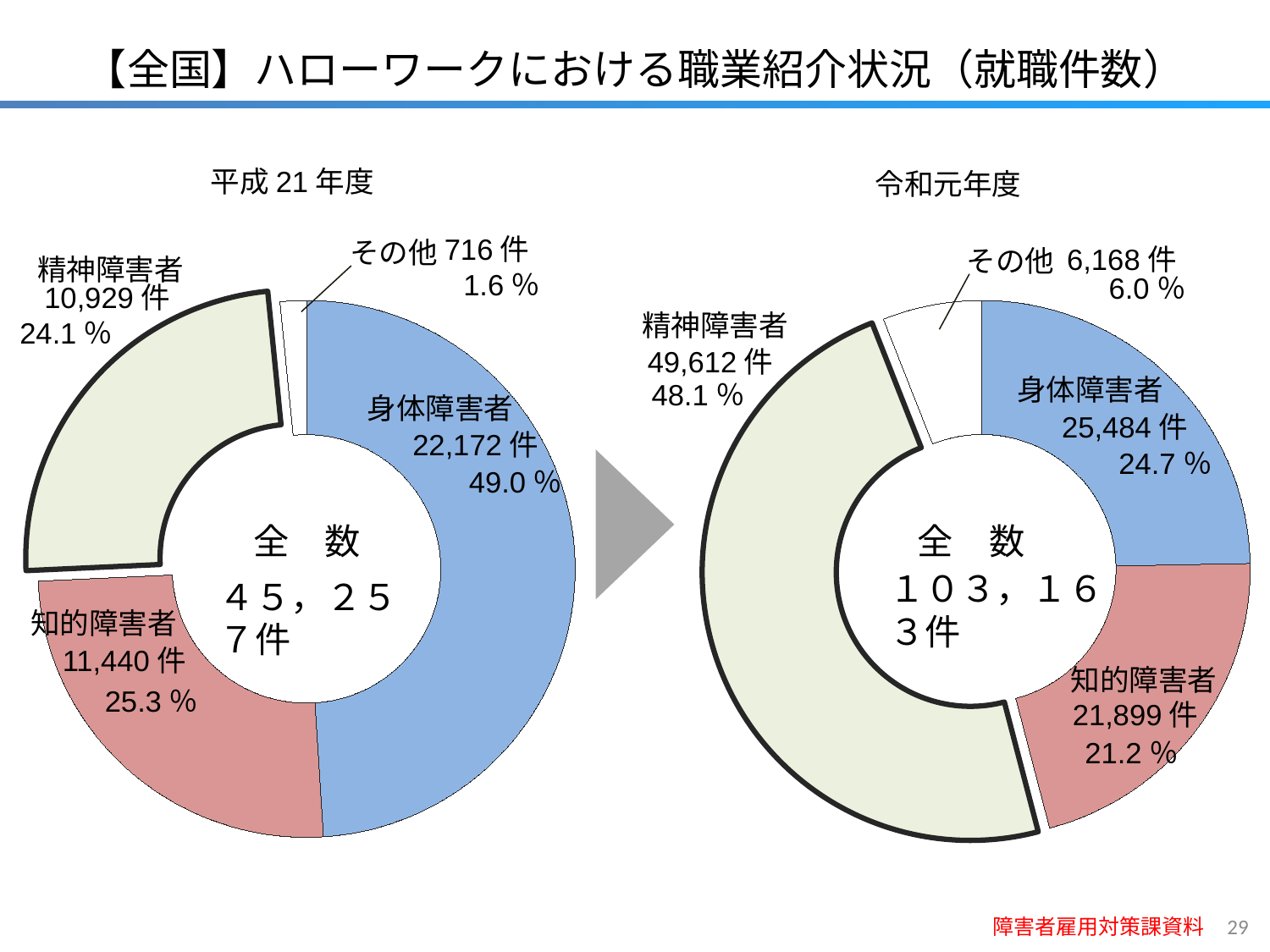

【全国】ハローワークにおける職業紹介状況（就職件数）

平成21年度

### Chart

| Category | 列1 |
|---|---|
| 身体障害者 | 22172.0 |
| 知的障害者 | 11440.0 |
| 精神障害者 | 10929.0 |
| その他 | 716.0 |

### Chart

| Category | 列1 |
|---|---|
| 身体障害者 | 25484.0 |
| 知的障害者 | 21899.0 |
| 精神障害者 | 49612.0 |
| その他 | 6168.0 |
令和元年度
716件
その他
6,168件
その他
精神障害者
1.6％
6.0％
10,929件
精神障害者
24.1％
49,612件
身体障害者
48.1％
身体障害者
25,484件
22,172件
24.7％
49.0％

全　数
全　数
１０３，１６３件
４５，２５７件
知的障害者
11,440件
知的障害者
25.3％
21,899件
21.2％
障害者雇用対策課資料
29